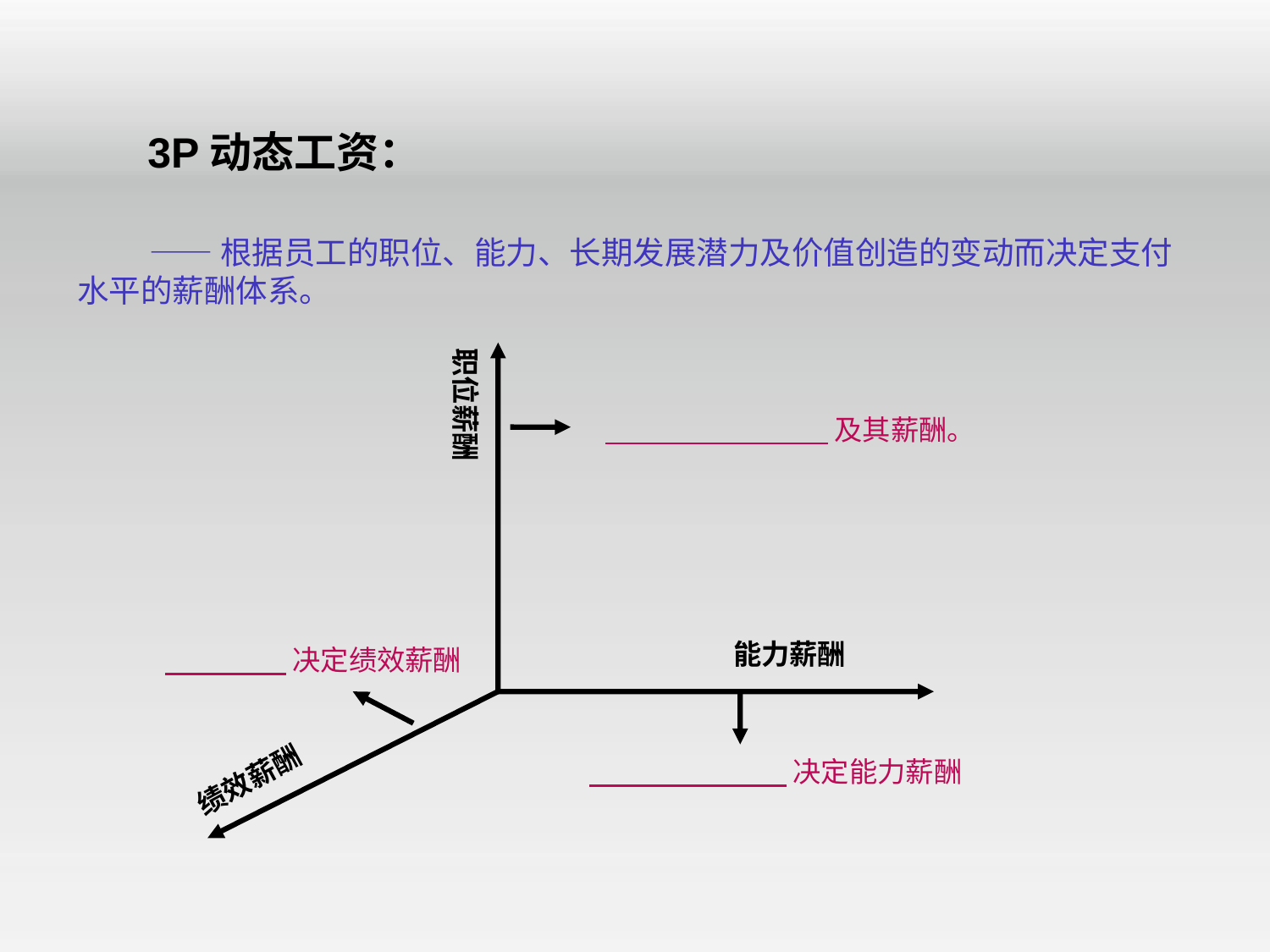

3P动态工资：
          ——根据员工的职位、能力、长期发展潜力及价值创造的变动而决定支付水平的薪酬体系。
职位薪酬

                                   及其薪酬。

能力薪酬
                   决定绩效薪酬

                               决定能力薪酬
绩效薪酬